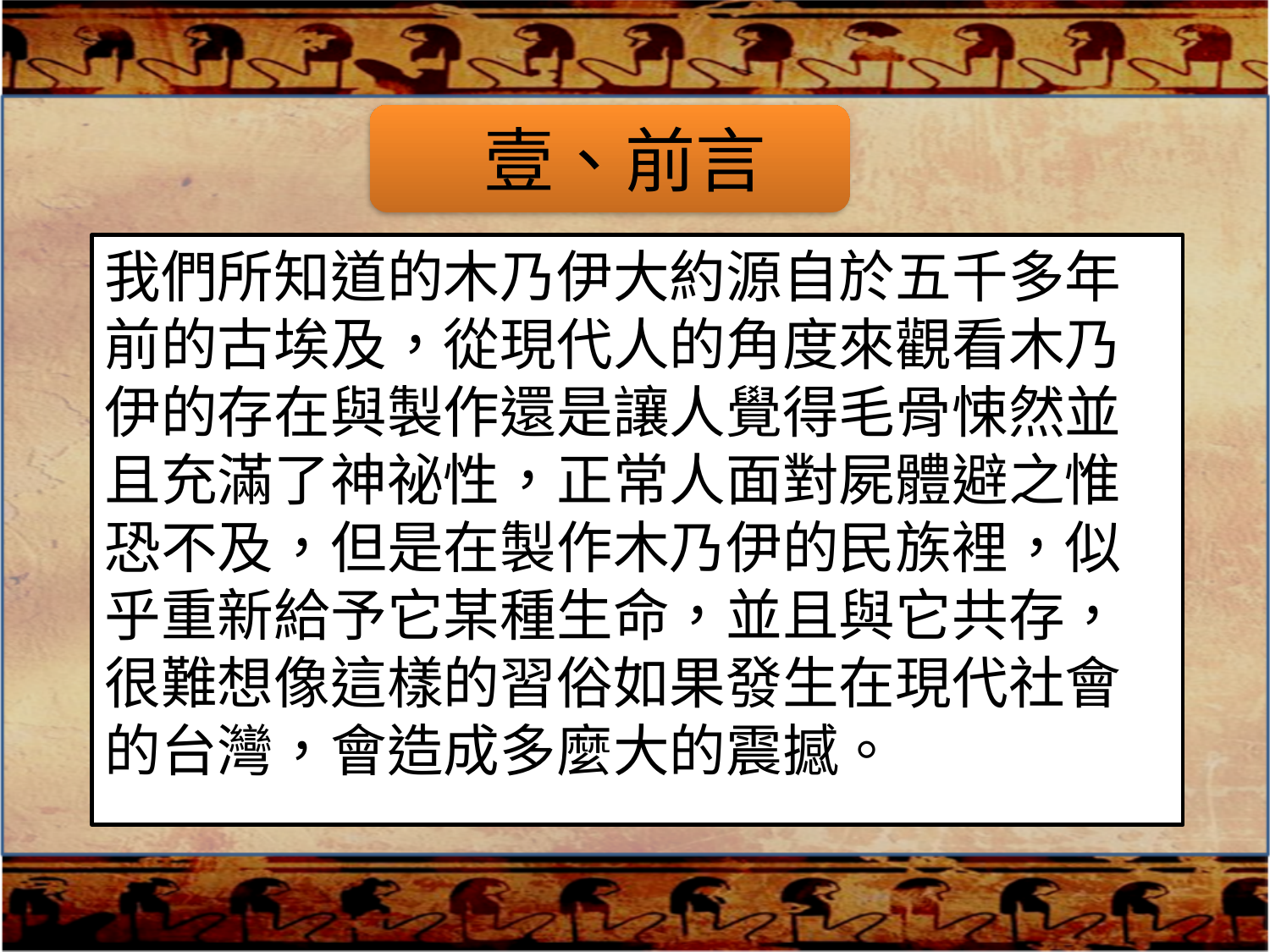

壹、前言
我們所知道的木乃伊大約源自於五千多年前的古埃及，從現代人的角度來觀看木乃伊的存在與製作還是讓人覺得毛骨悚然並且充滿了神祕性，正常人面對屍體避之惟恐不及，但是在製作木乃伊的民族裡，似乎重新給予它某種生命，並且與它共存，很難想像這樣的習俗如果發生在現代社會的台灣，會造成多麼大的震撼。